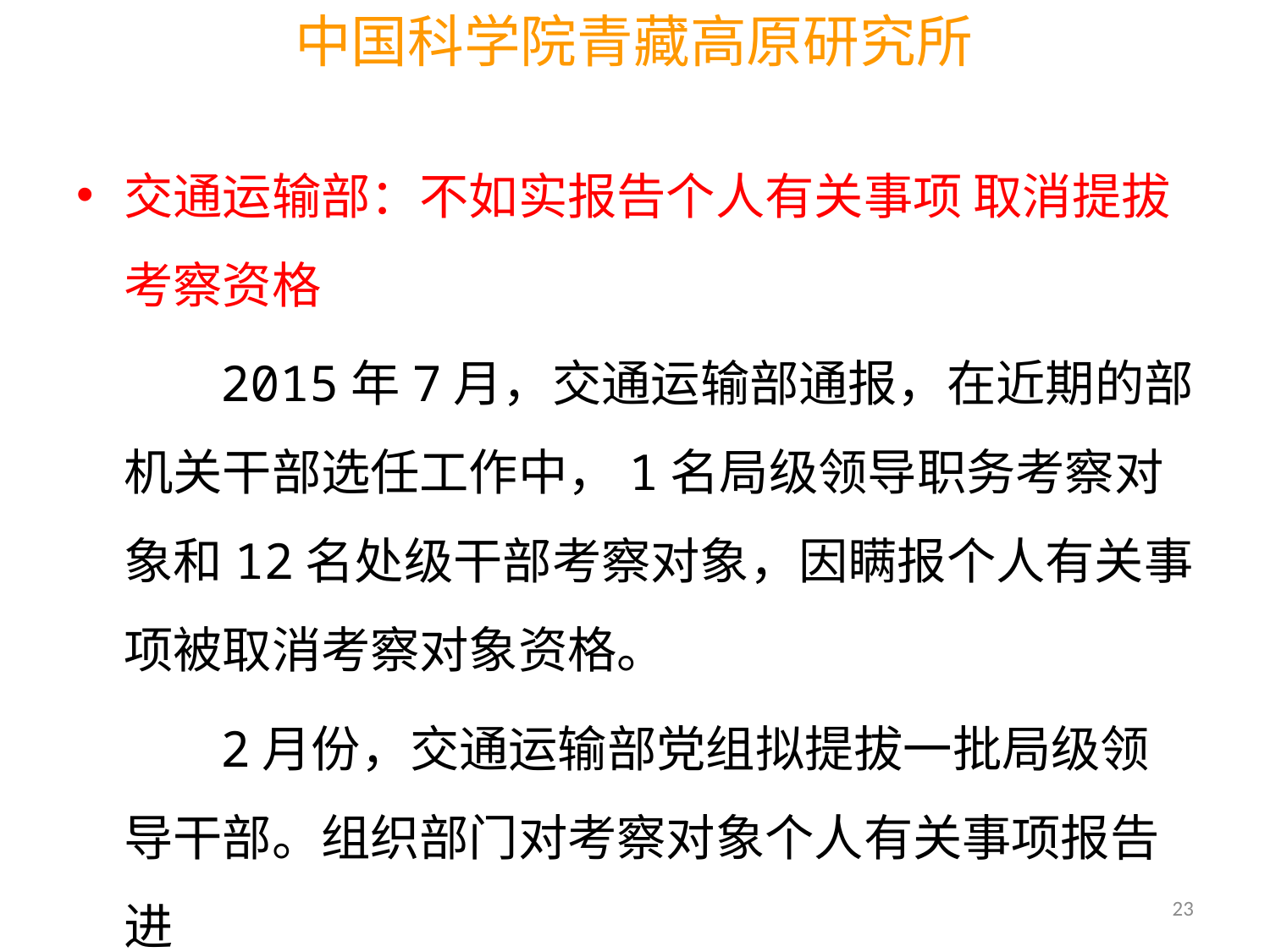

交通运输部：不如实报告个人有关事项 取消提拔考察资格
  　　2015年7月，交通运输部通报，在近期的部机关干部选任工作中，1名局级领导职务考察对象和12名处级干部考察对象，因瞒报个人有关事项被取消考察对象资格。
  　　2月份，交通运输部党组拟提拔一批局级领导干部。组织部门对考察对象个人有关事项报告进
23